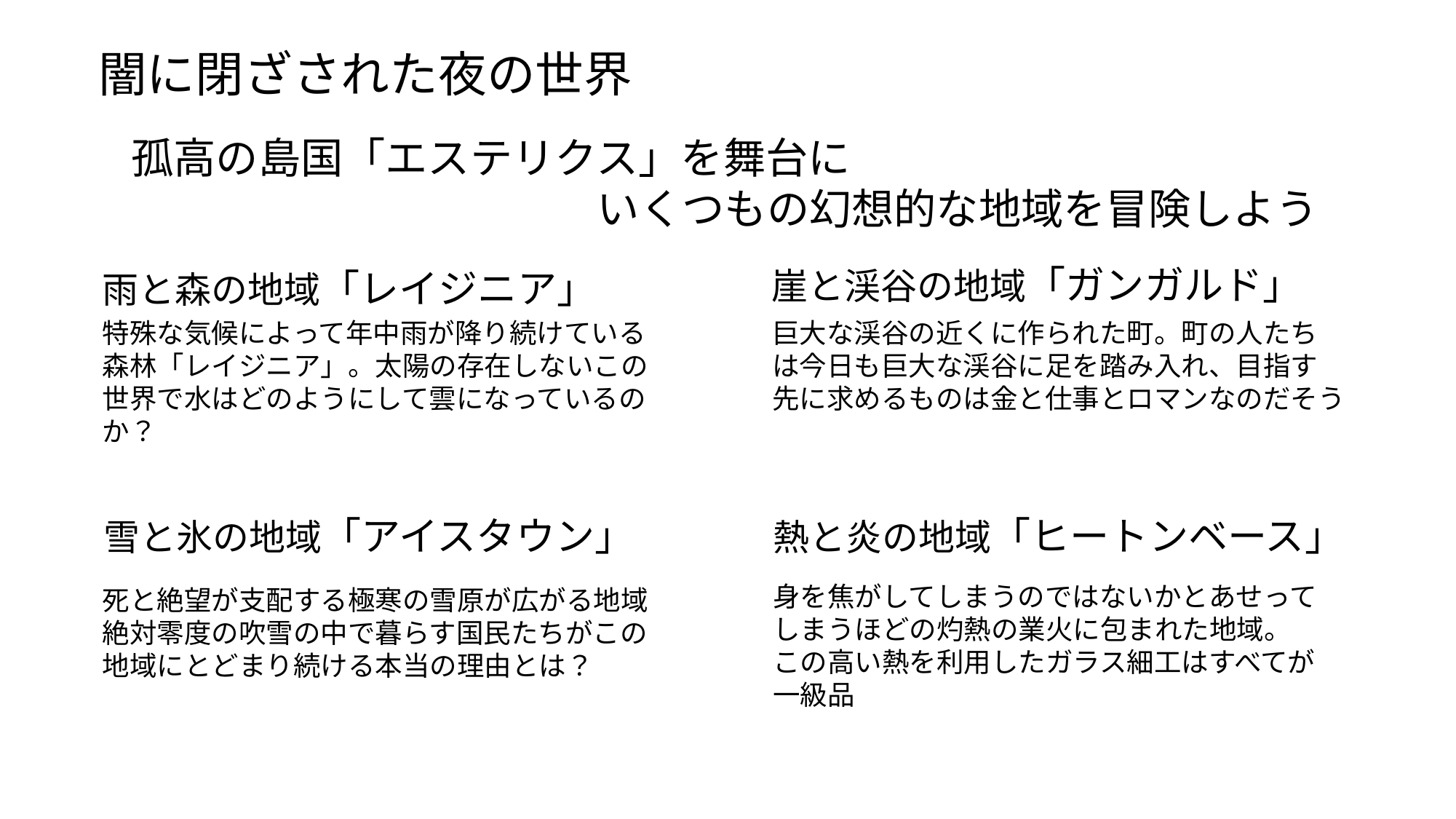

闇に閉ざされた夜の世界
孤高の島国「エステリクス」を舞台に
　　　　　　　　　　　いくつもの幻想的な地域を冒険しよう
崖と渓谷の地域「ガンガルド」
雨と森の地域「レイジニア」
特殊な気候によって年中雨が降り続けている
森林「レイジニア」。太陽の存在しないこの
世界で水はどのようにして雲になっているの
か？
巨大な渓谷の近くに作られた町。町の人たち
は今日も巨大な渓谷に足を踏み入れ、目指す
先に求めるものは金と仕事とロマンなのだそう
雪と氷の地域「アイスタウン」
熱と炎の地域「ヒートンベース」
身を焦がしてしまうのではないかとあせって
しまうほどの灼熱の業火に包まれた地域。
この高い熱を利用したガラス細工はすべてが
一級品
死と絶望が支配する極寒の雪原が広がる地域
絶対零度の吹雪の中で暮らす国民たちがこの
地域にとどまり続ける本当の理由とは？